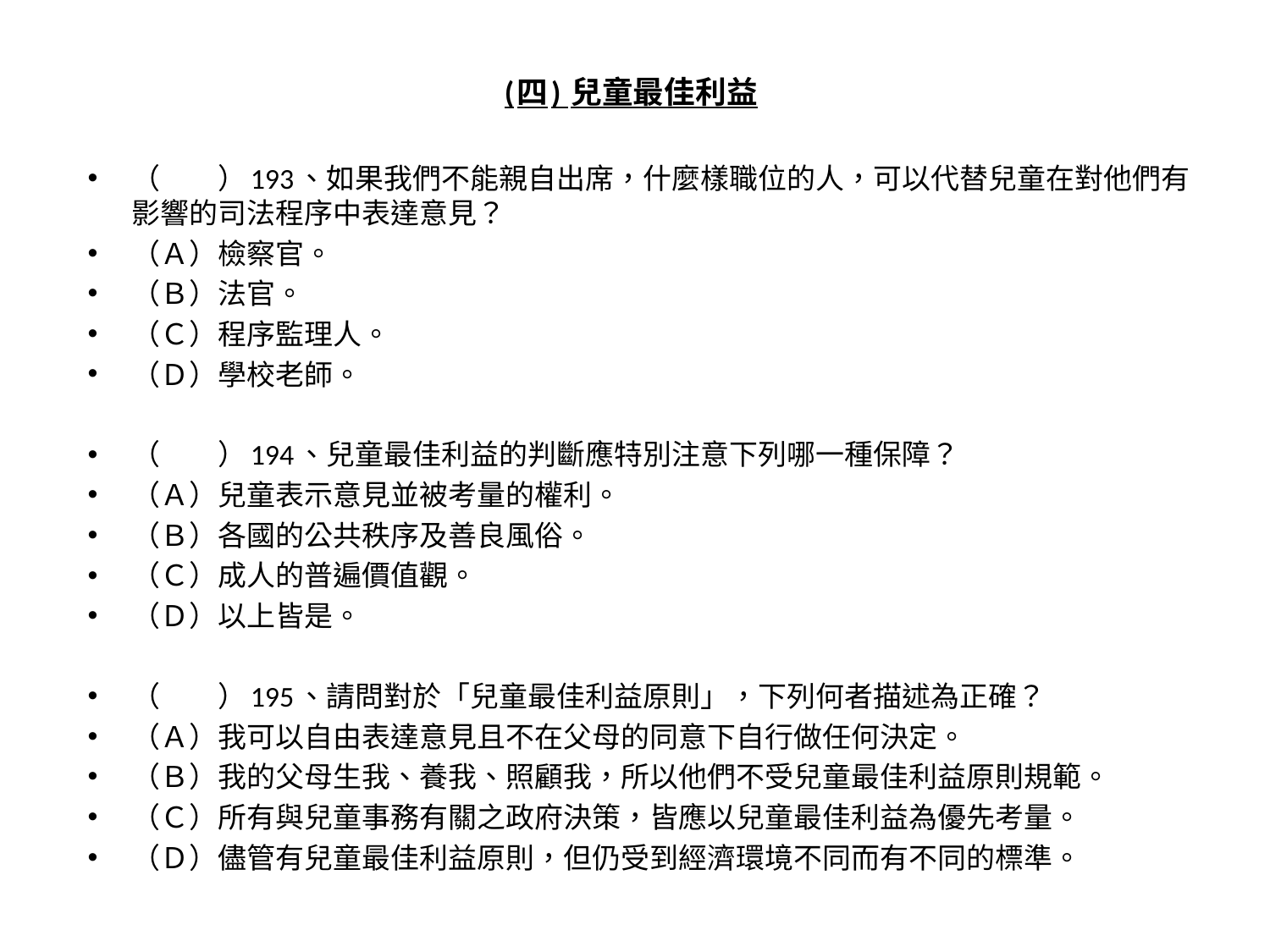

# (四) 兒童最佳利益
（　　）193、如果我們不能親自出席，什麼樣職位的人，可以代替兒童在對他們有影響的司法程序中表達意見？
（Ａ）檢察官。
（Ｂ）法官。
（Ｃ）程序監理人。
（Ｄ）學校老師。

（　　）194、兒童最佳利益的判斷應特別注意下列哪一種保障？
（Ａ）兒童表示意見並被考量的權利。
（Ｂ）各國的公共秩序及善良風俗。
（Ｃ）成人的普遍價值觀。
（Ｄ）以上皆是。

（　　）195、請問對於「兒童最佳利益原則」，下列何者描述為正確？
（Ａ）我可以自由表達意見且不在父母的同意下自行做任何決定。
（Ｂ）我的父母生我、養我、照顧我，所以他們不受兒童最佳利益原則規範。
（Ｃ）所有與兒童事務有關之政府決策，皆應以兒童最佳利益為優先考量。
（Ｄ）儘管有兒童最佳利益原則，但仍受到經濟環境不同而有不同的標準。